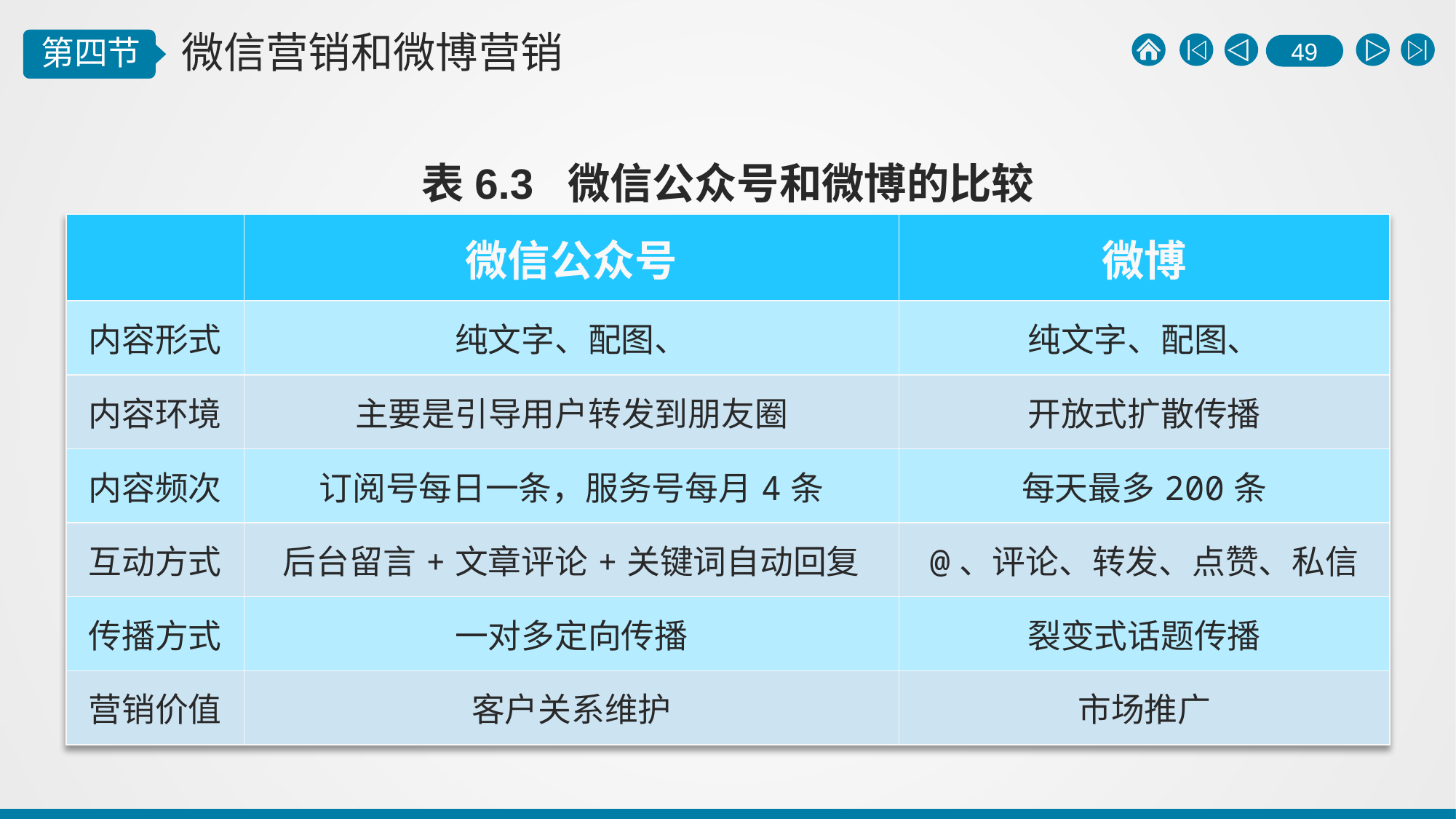

表6.3  微信公众号和微博的比较
|  | 微信公众号 | 微博 |
| --- | --- | --- |
| 内容形式 | 纯文字、配图、 | 纯文字、配图、 |
| 内容环境 | 主要是引导用户转发到朋友圈 | 开放式扩散传播 |
| 内容频次 | 订阅号每日一条，服务号每月4条 | 每天最多200条 |
| 互动方式 | 后台留言+文章评论+关键词自动回复 | @、评论、转发、点赞、私信 |
| 传播方式 | 一对多定向传播 | 裂变式话题传播 |
| 营销价值 | 客户关系维护 | 市场推广 |